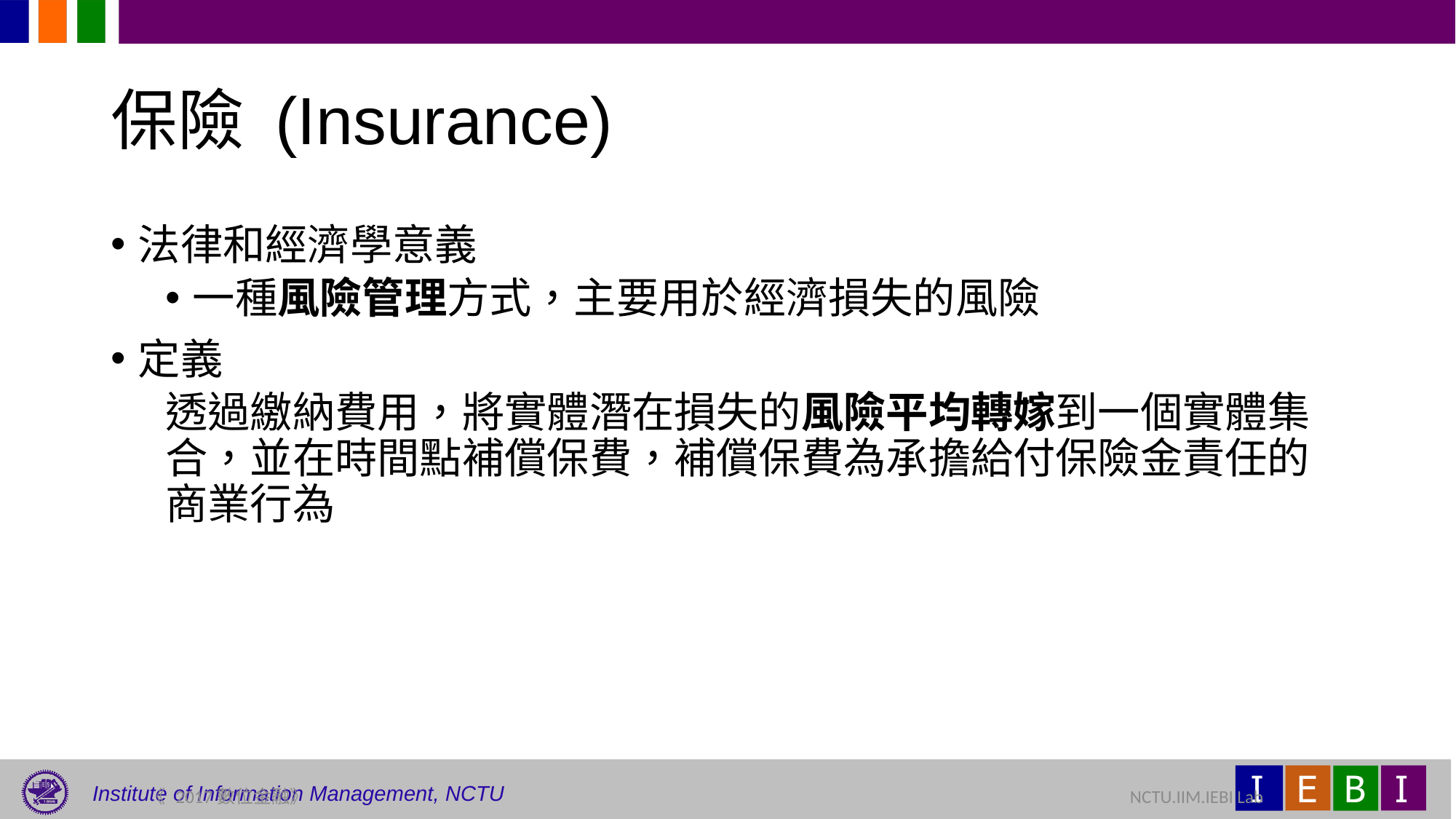

# 保險 (Insurance)
法律和經濟學意義
一種風險管理方式，主要用於經濟損失的風險
定義
透過繳納費用，將實體潛在損失的風險平均轉嫁到一個實體集合，並在時間點補償保費，補償保費為承擔給付保險金責任的商業行為

2
《 2017數位金融》                                                                                                                                             	NCTU.IIM.IEBI Lab